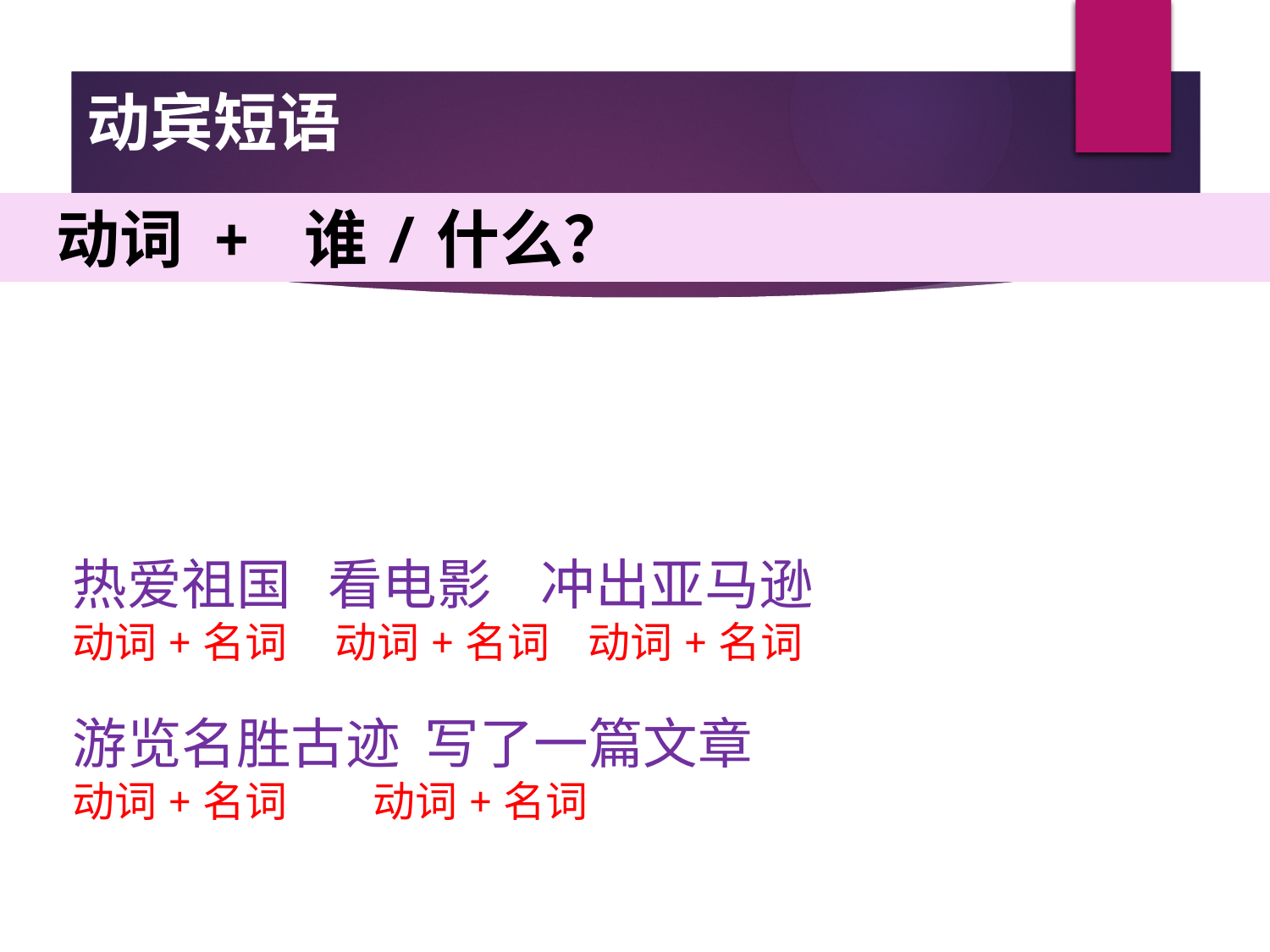

动宾短语
  动词 + 谁/什么？
热爱祖国   看电影    冲出亚马逊
动词+名词     动词+名词    动词+名词

游览名胜古迹  写了一篇文章
动词+名词         动词+名词